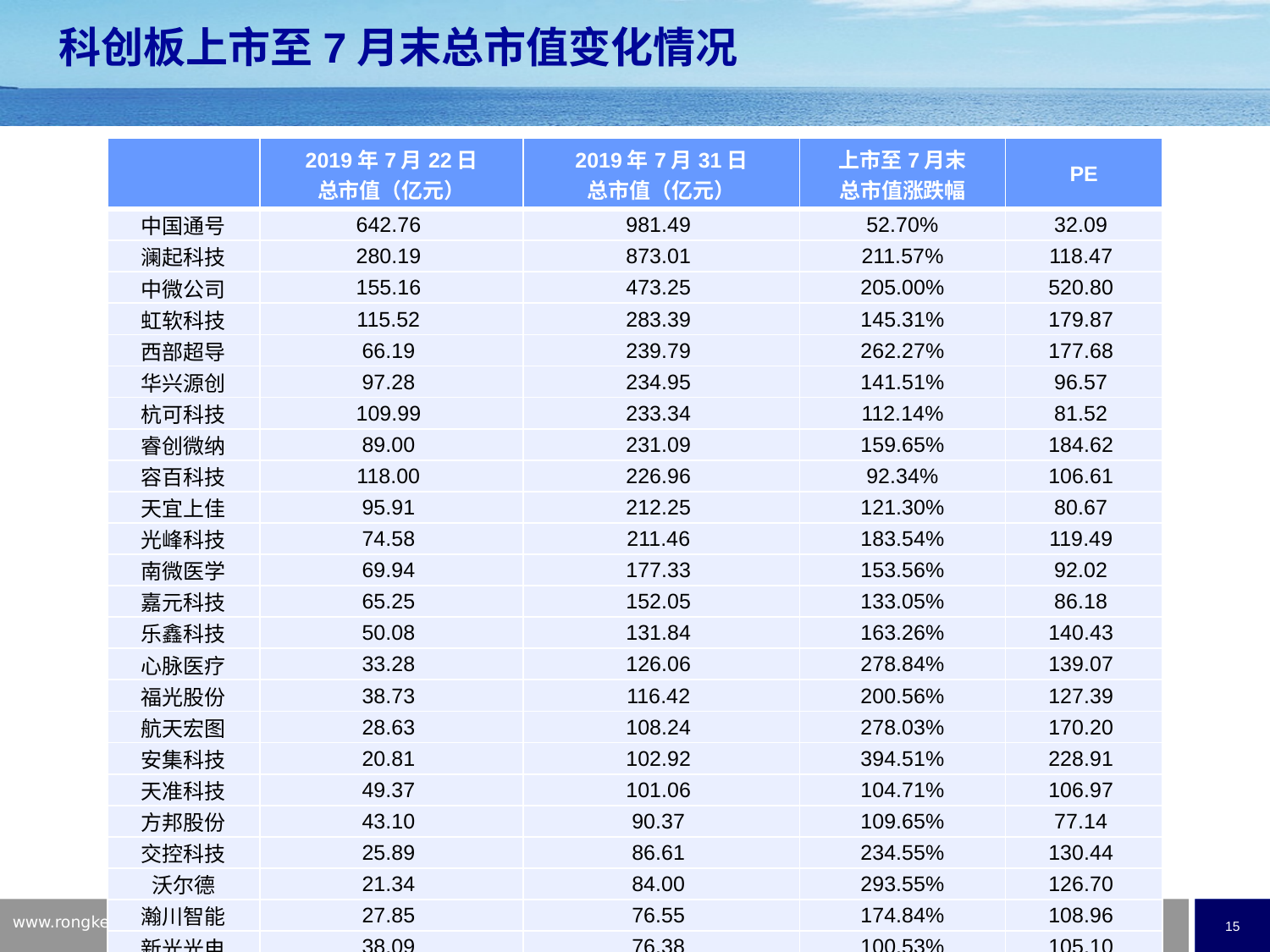

科创板上市至7月末总市值变化情况
|  | 2019年7月22日 总市值（亿元） | 2019年7月31日 总市值（亿元） | 上市至7月末 总市值涨跌幅 | PE |
| --- | --- | --- | --- | --- |
| 中国通号 | 642.76 | 981.49 | 52.70% | 32.09 |
| 澜起科技 | 280.19 | 873.01 | 211.57% | 118.47 |
| 中微公司 | 155.16 | 473.25 | 205.00% | 520.80 |
| 虹软科技 | 115.52 | 283.39 | 145.31% | 179.87 |
| 西部超导 | 66.19 | 239.79 | 262.27% | 177.68 |
| 华兴源创 | 97.28 | 234.95 | 141.51% | 96.57 |
| 杭可科技 | 109.99 | 233.34 | 112.14% | 81.52 |
| 睿创微纳 | 89.00 | 231.09 | 159.65% | 184.62 |
| 容百科技 | 118.00 | 226.96 | 92.34% | 106.61 |
| 天宜上佳 | 95.91 | 212.25 | 121.30% | 80.67 |
| 光峰科技 | 74.58 | 211.46 | 183.54% | 119.49 |
| 南微医学 | 69.94 | 177.33 | 153.56% | 92.02 |
| 嘉元科技 | 65.25 | 152.05 | 133.05% | 86.18 |
| 乐鑫科技 | 50.08 | 131.84 | 163.26% | 140.43 |
| 心脉医疗 | 33.28 | 126.06 | 278.84% | 139.07 |
| 福光股份 | 38.73 | 116.42 | 200.56% | 127.39 |
| 航天宏图 | 28.63 | 108.24 | 278.03% | 170.20 |
| 安集科技 | 20.81 | 102.92 | 394.51% | 228.91 |
| 天准科技 | 49.37 | 101.06 | 104.71% | 106.97 |
| 方邦股份 | 43.10 | 90.37 | 109.65% | 77.14 |
| 交控科技 | 25.89 | 86.61 | 234.55% | 130.44 |
| 沃尔德 | 21.34 | 84.00 | 293.55% | 126.70 |
| 瀚川智能 | 27.85 | 76.55 | 174.84% | 108.96 |
| 新光光电 | 38.09 | 76.38 | 100.53% | 105.10 |
| 铂力特 | 26.40 | 67.12 | 154.24% | 117.38 |